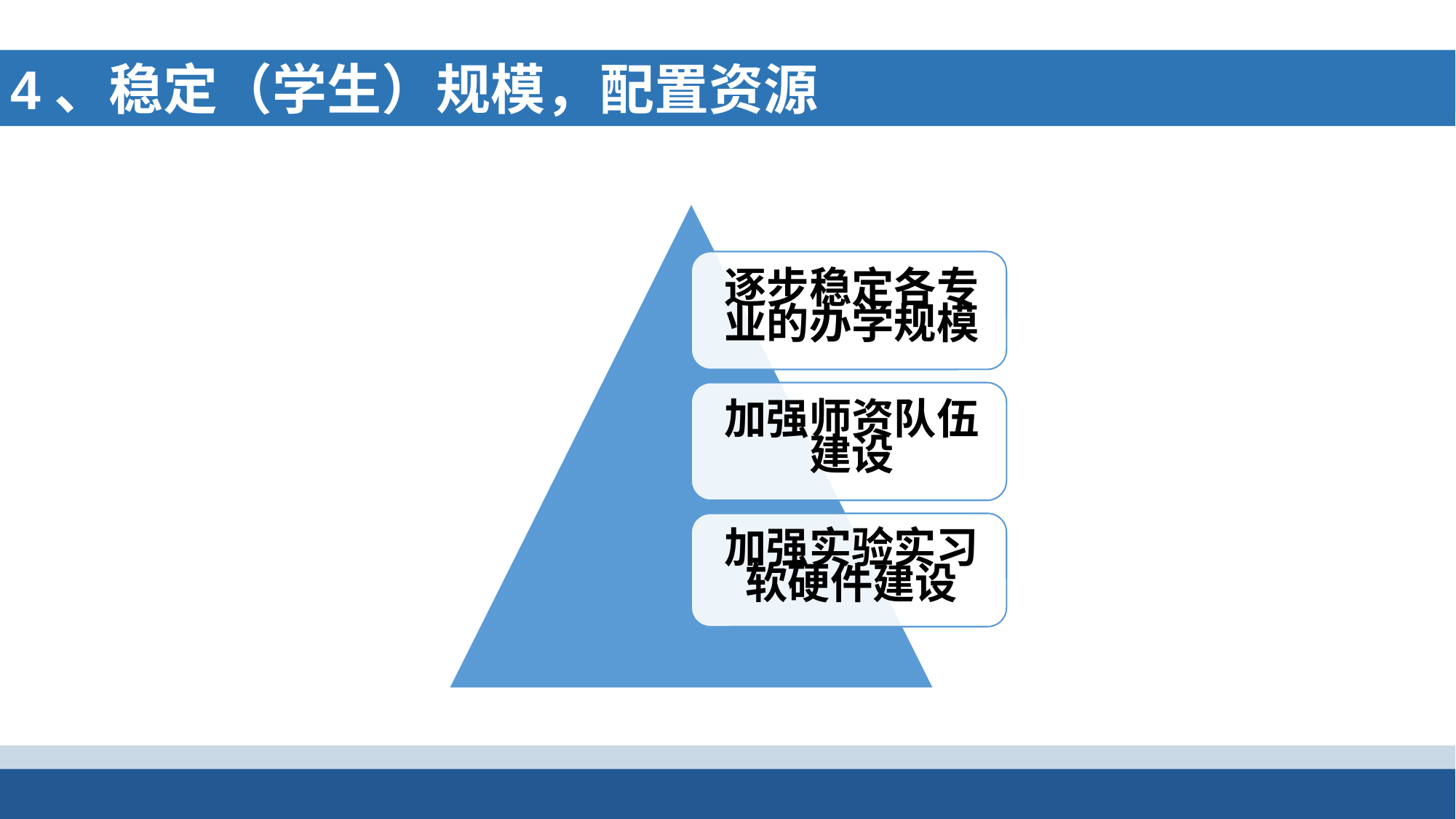

4、稳定（学生）规模，配置资源
逐步稳定各专业的办学规模
加强师资队伍建设
加强实验实习软硬件建设